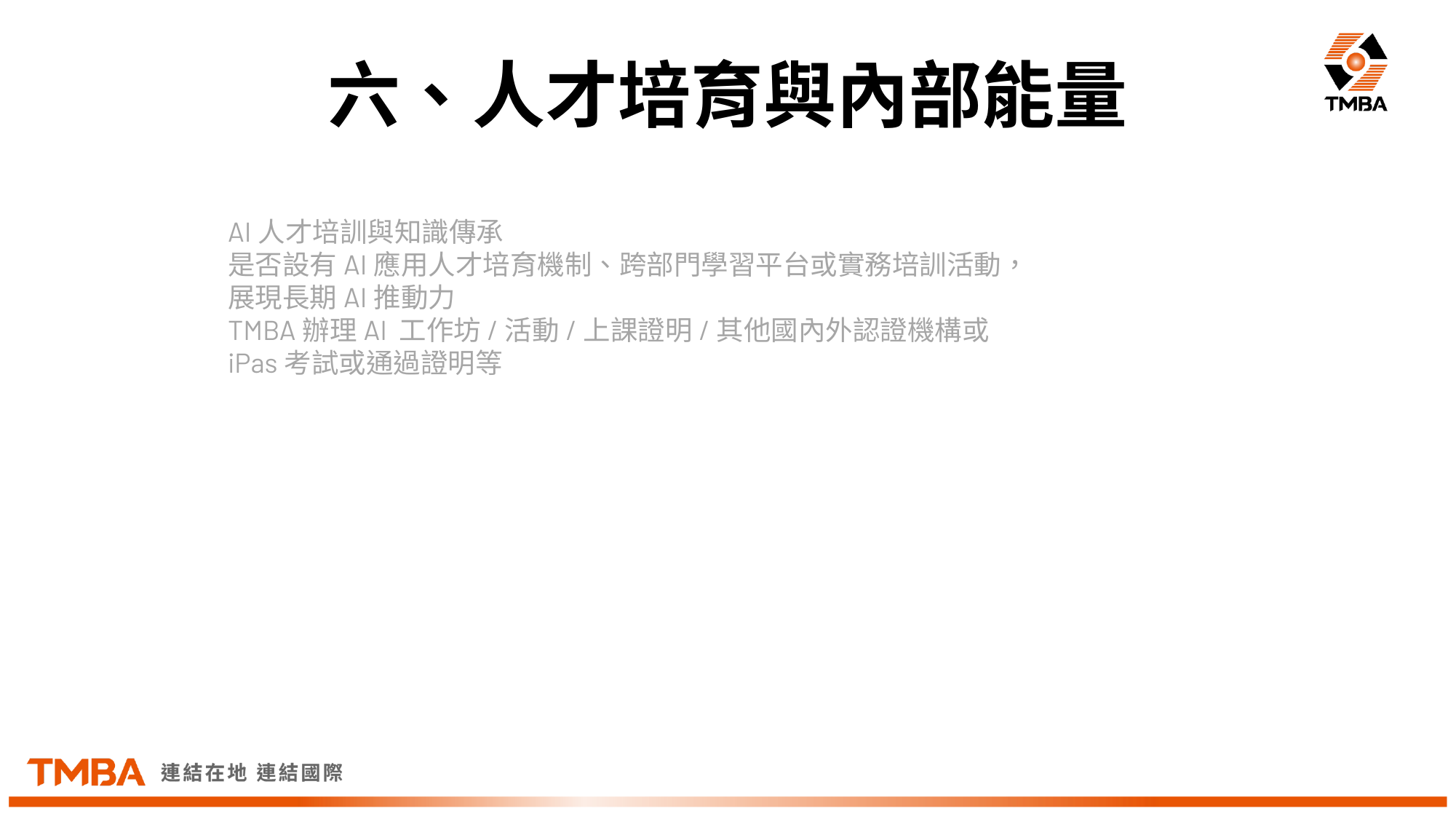

六、人才培育與內部能量
AI人才培訓與知識傳承
是否設有AI應用人才培育機制、跨部門學習平台或實務培訓活動，展現長期AI推動力
TMBA辦理AI 工作坊/活動/上課證明/其他國內外認證機構或iPas考試或通過證明等